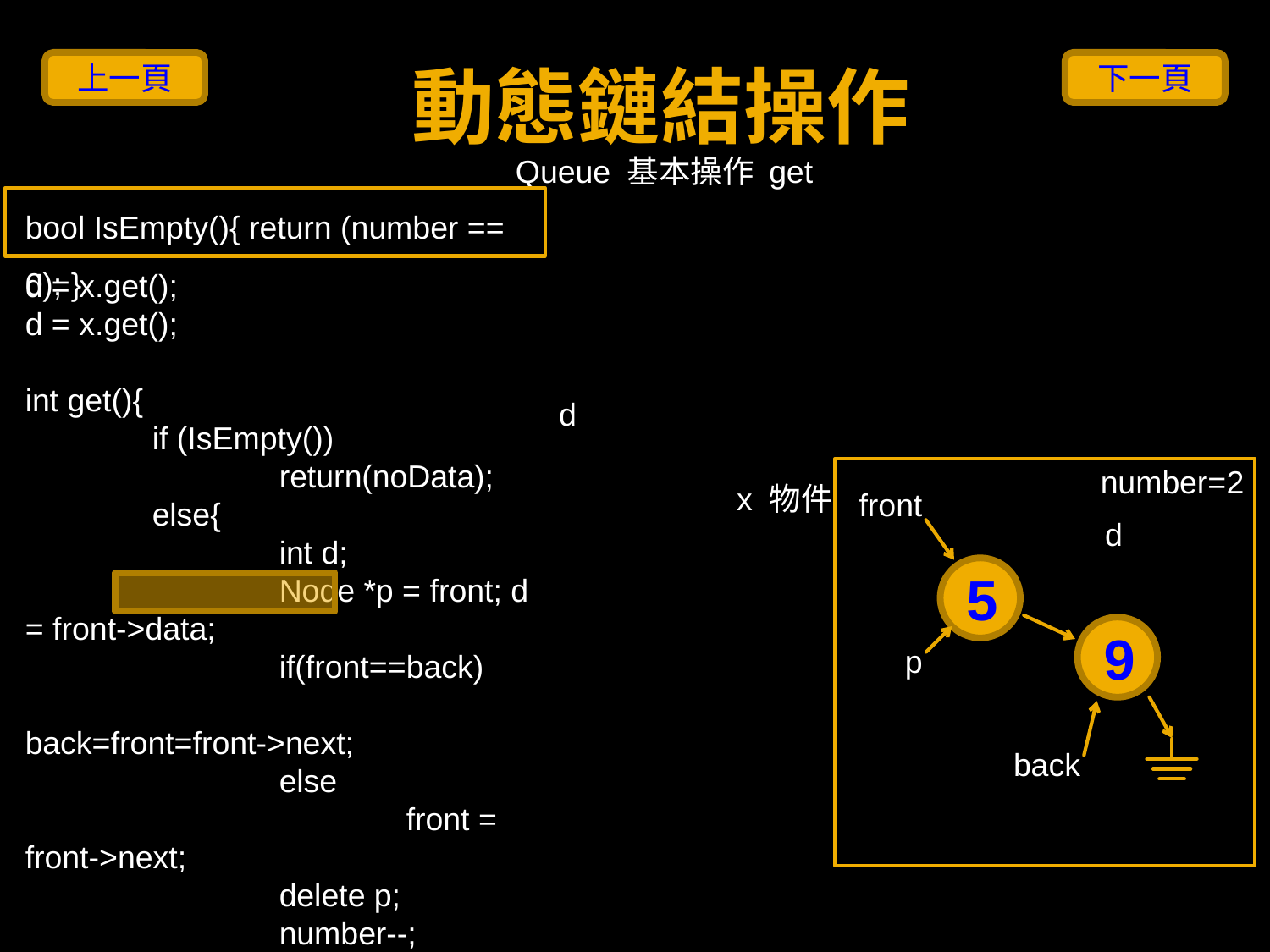

# 動態鏈結操作
上一頁
下一頁
Queue 基本操作 get
bool IsEmpty(){ return (number == 0); }
d = x.get();
d = x.get();

int get(){
	if (IsEmpty())
		return(noData);
	else{
		int d;
		Node *p = front; d = front->data;
		if(front==back)
			back=front=front->next;
		else
			front = front->next;
		delete p;
		number--;
		return(d);
	}
}
d
number=2

x 物件
front
d
5

9

p
back
45